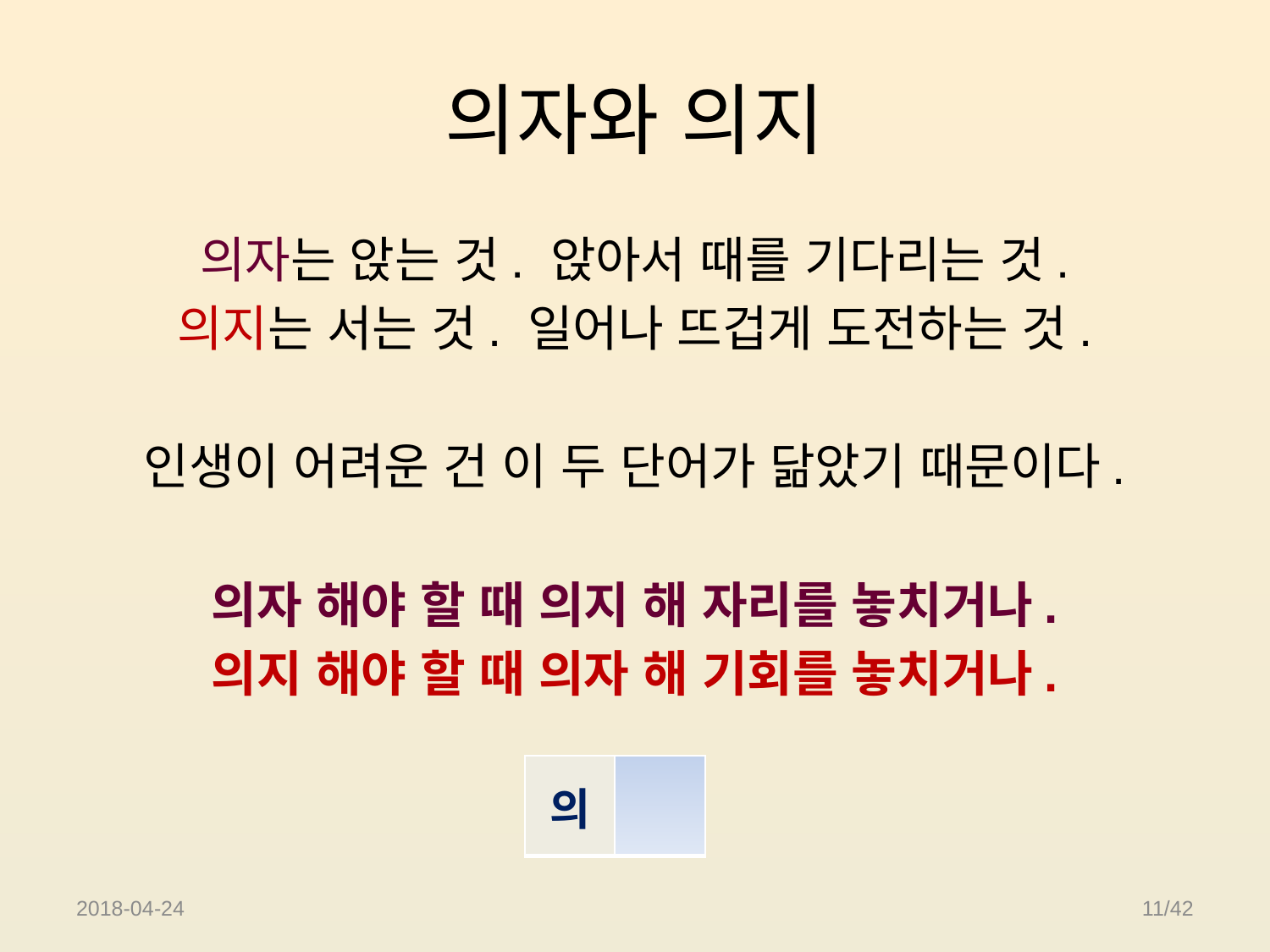

# 의자와 의지
의자는 앉는 것. 앉아서 때를 기다리는 것.
의지는 서는 것. 일어나 뜨겁게 도전하는 것.

인생이 어려운 건 이 두 단어가 닮았기 때문이다.

의자 해야 할 때 의지 해 자리를 놓치거나.
의지 해야 할 때 의자 해 기회를 놓치거나.

| 의 |  |
| --- | --- |
2018-04-24
11/42